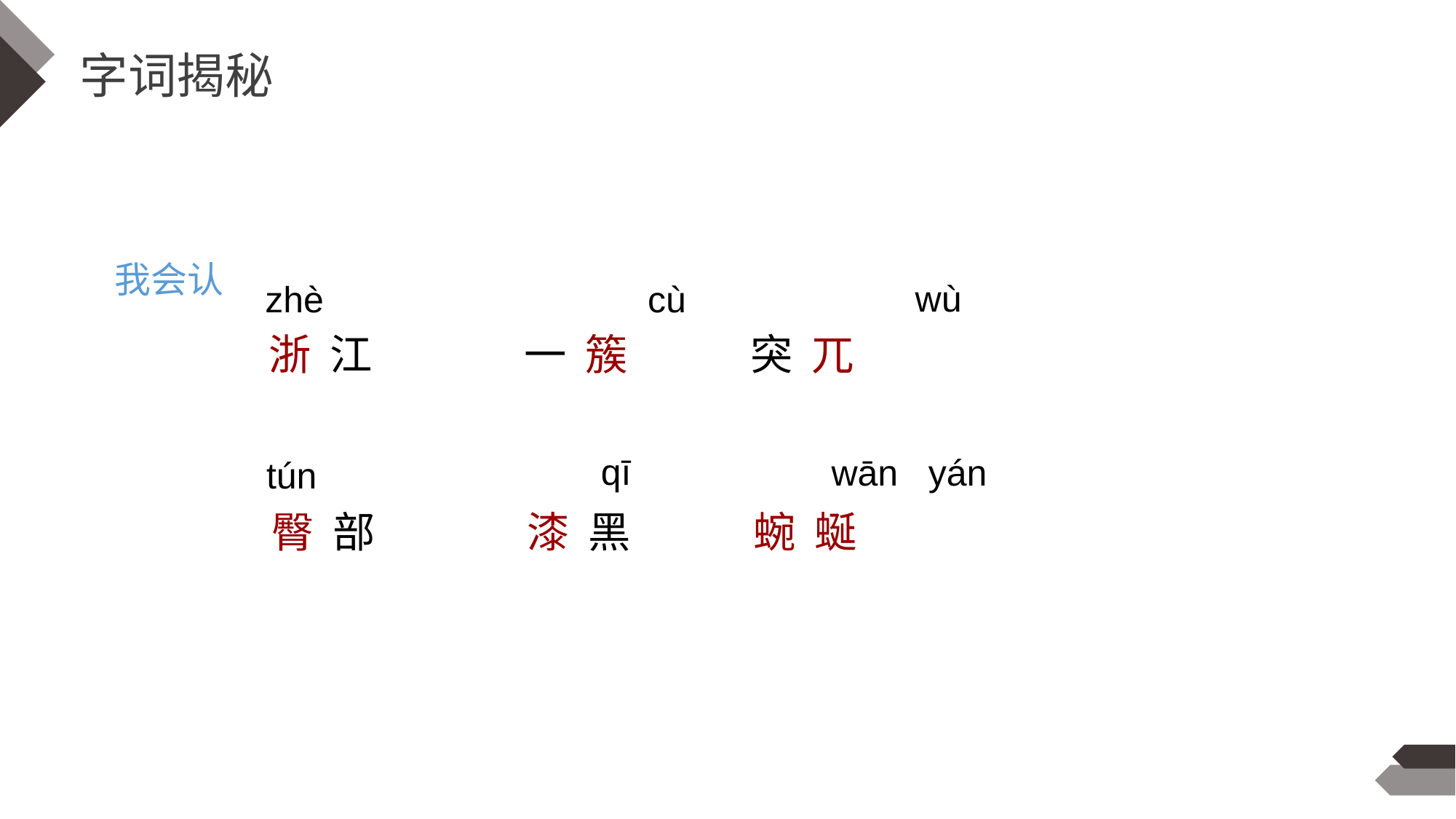

字词揭秘

浙  江                一  簇             突  兀
我会认
 wù
zhè
cù

   臀  部                漆  黑             蜿  蜒
qī
wān   yán
tún